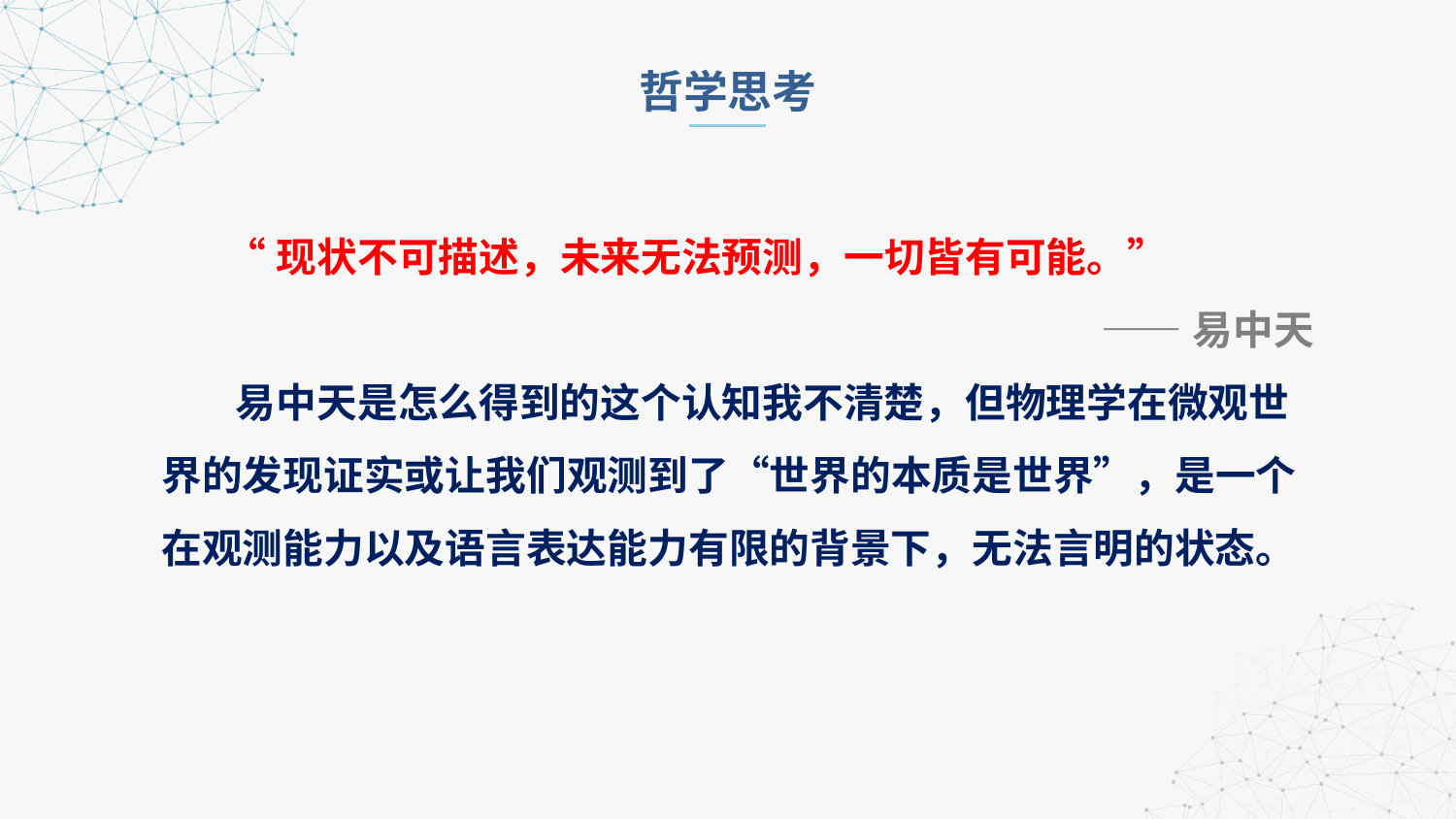

哲学思考
       “现状不可描述，未来无法预测，一切皆有可能。”
——易中天
       易中天是怎么得到的这个认知我不清楚，但物理学在微观世界的发现证实或让我们观测到了“世界的本质是世界”，是一个在观测能力以及语言表达能力有限的背景下，无法言明的状态。